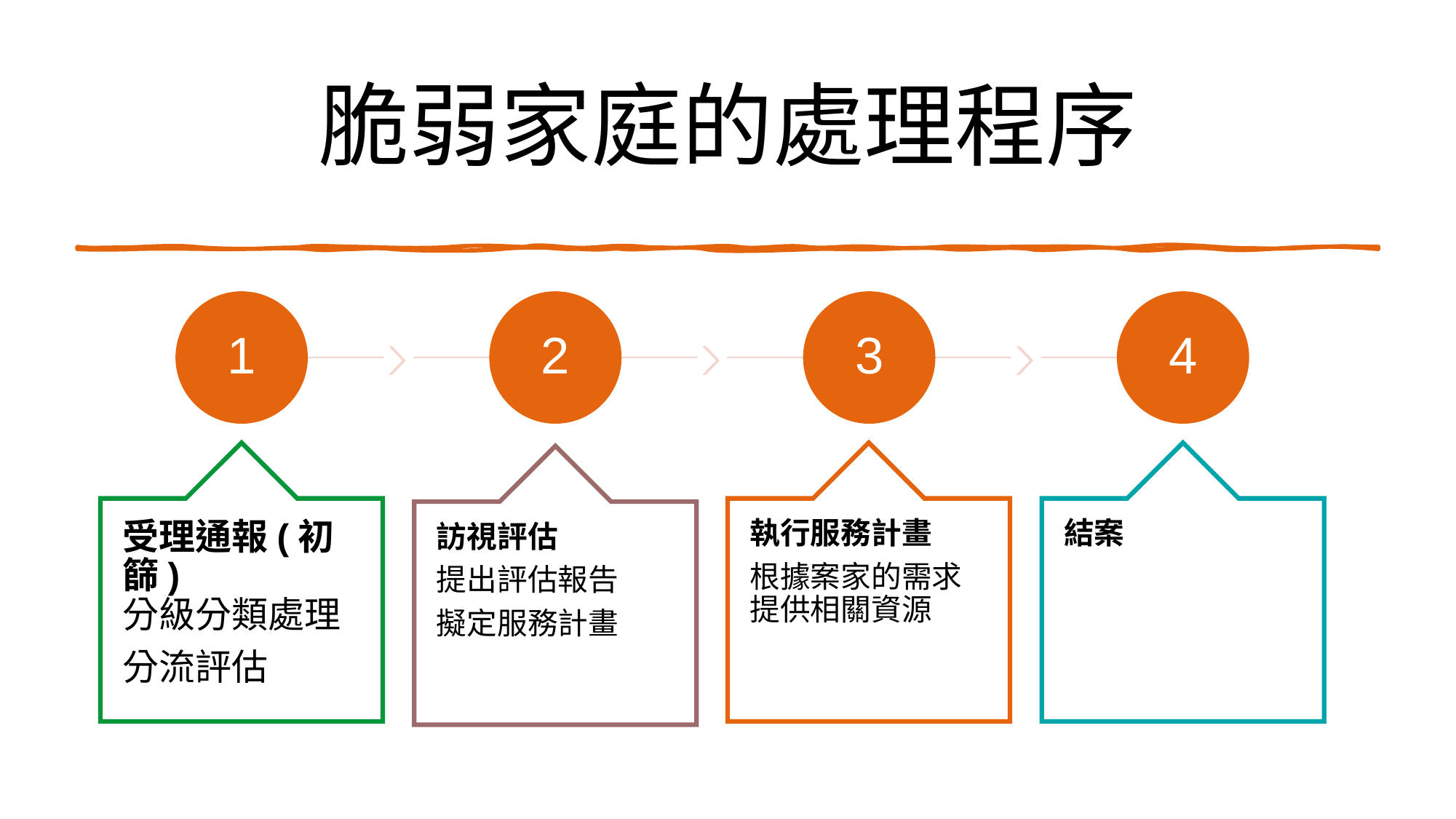

# 脆弱家庭的處理程序
1
受理通報(初篩)
分級分類處理
分流評估
2
訪視評估
提出評估報告
擬定服務計畫
3
執行服務計畫
根據案家的需求提供相關資源
4
結案